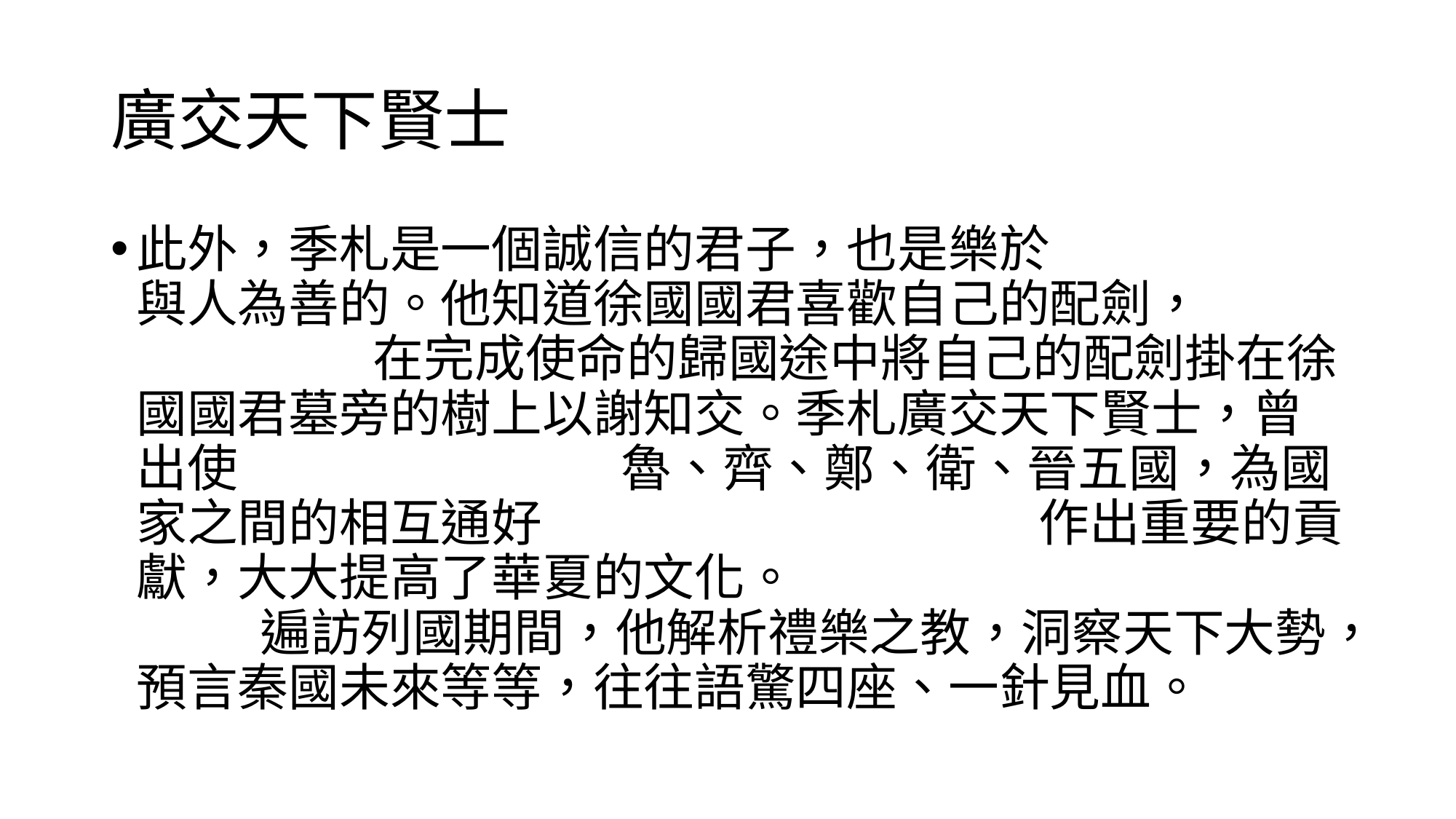

# 廣交天下賢士
此外，季札是一個誠信的君子，也是樂於                          與人為善的。他知道徐國國君喜歡自己的配劍，                                  在完成使命的歸國途中將自己的配劍掛在徐國國君墓旁的樹上以謝知交。季札廣交天下賢士，曾出使                                  魯、齊、鄭、衛、晉五國，為國家之間的相互通好                                            作出重要的貢獻，大大提高了華夏的文化。                                                            遍訪列國期間，他解析禮樂之教，洞察天下大勢，預言秦國未來等等，往往語驚四座、一針見血。